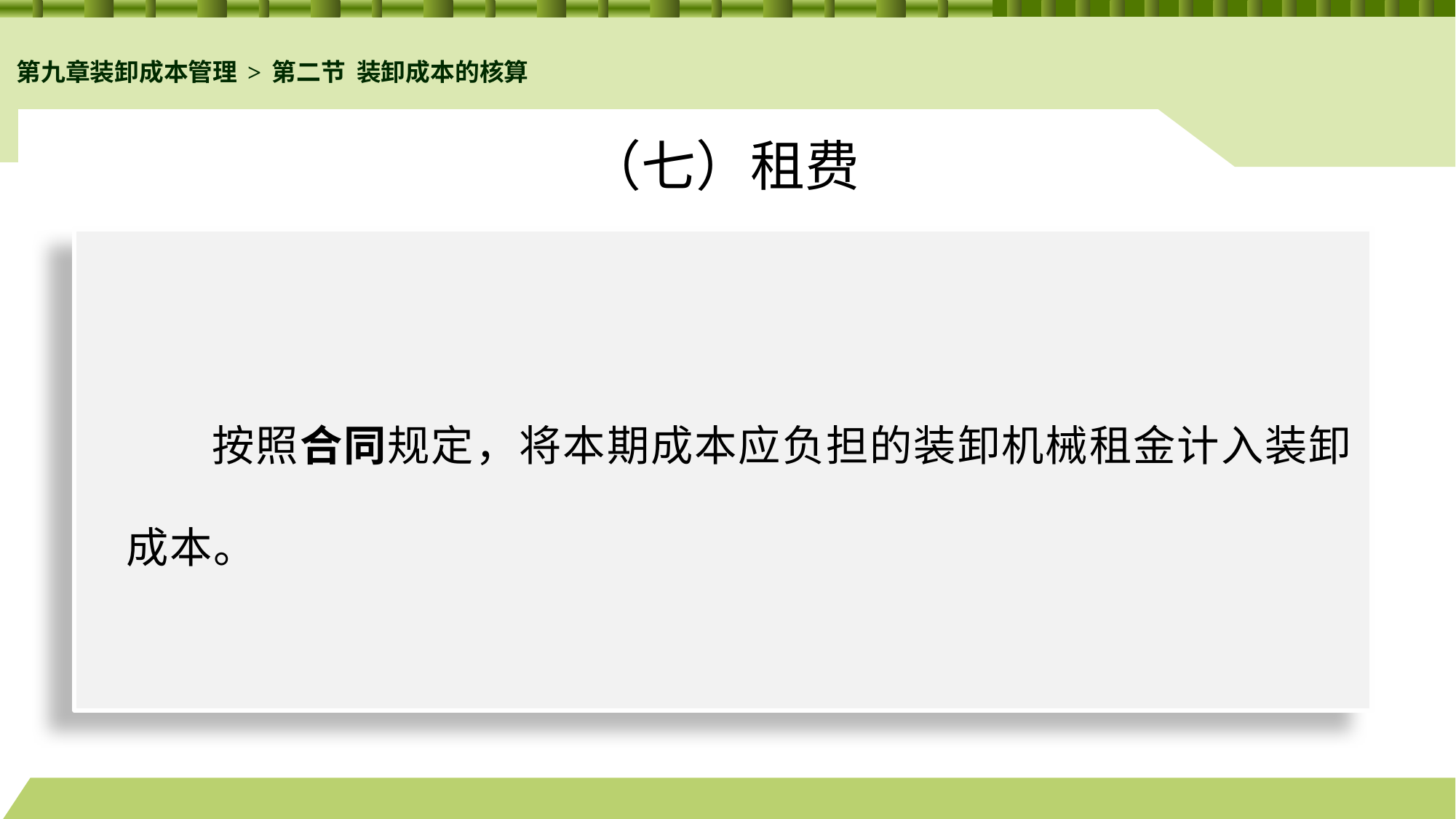

第九章装卸成本管理>第二节  装卸成本的核算
# （七）租费
按照合同规定，将本期成本应负担的装卸机械租金计入装卸成本。